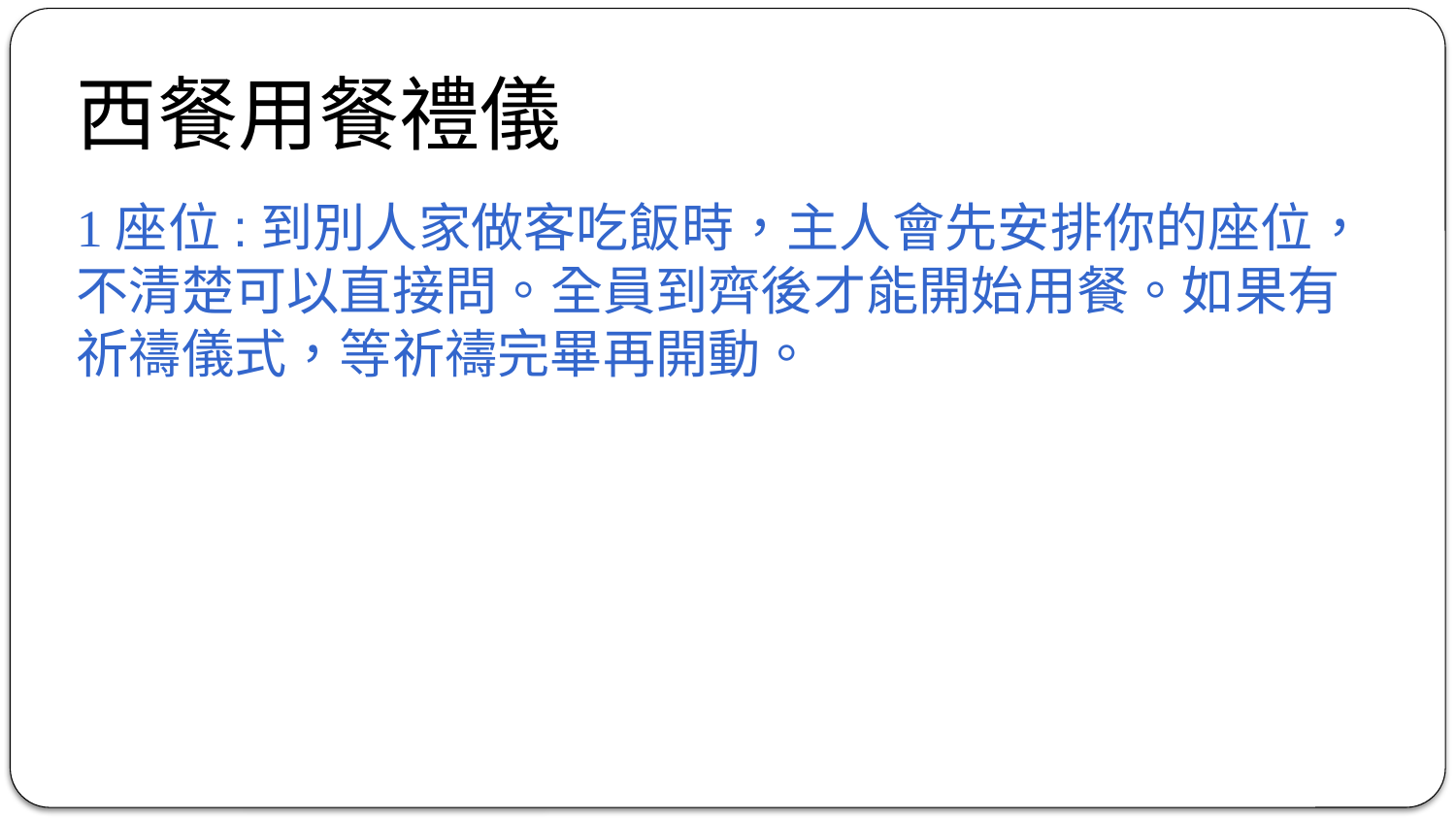

# 西餐用餐禮儀
1座位:到別人家做客吃飯時，主人會先安排你的座位，不清楚可以直接問。全員到齊後才能開始用餐。如果有祈禱儀式，等祈禱完畢再開動。